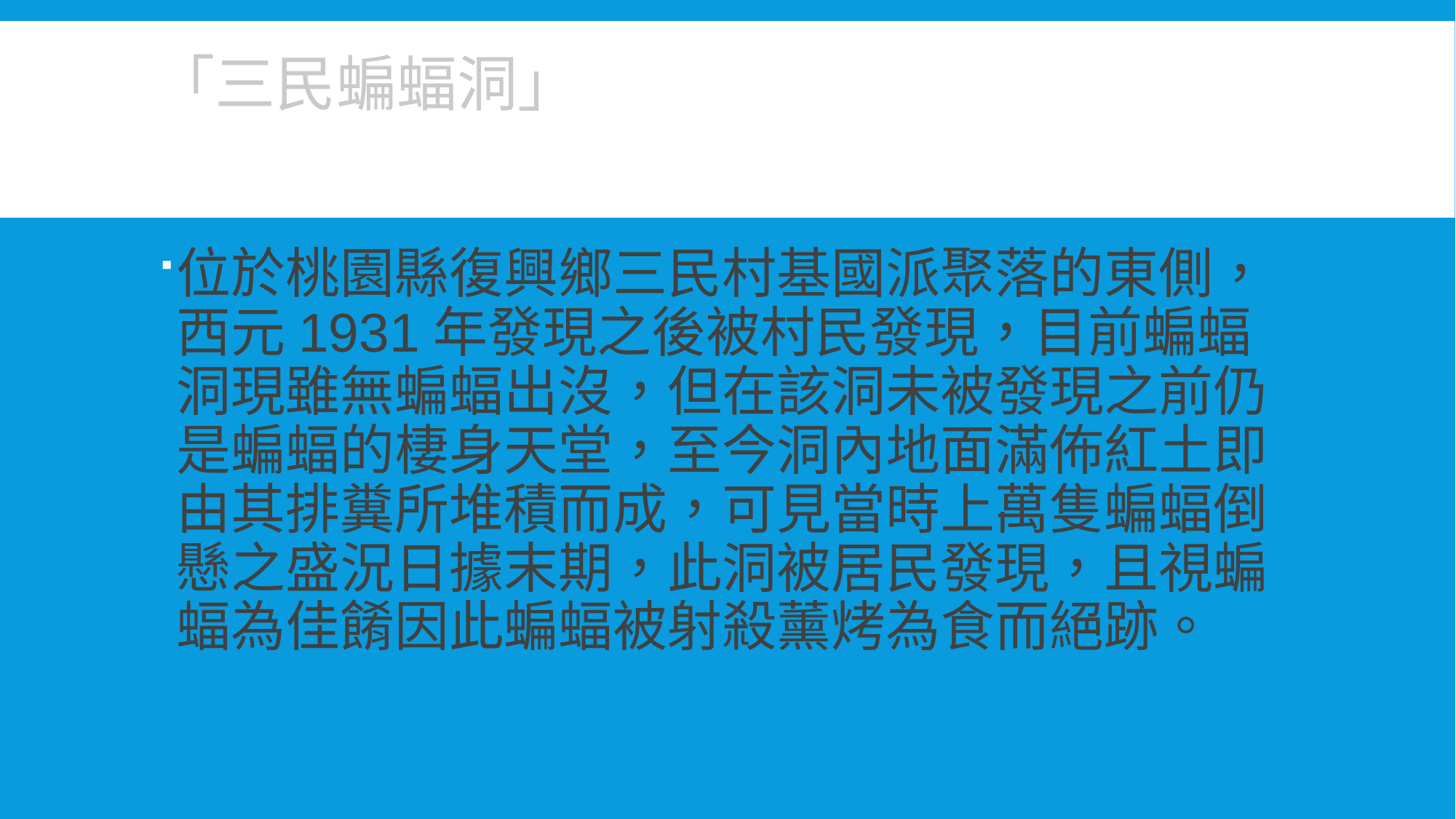

# 「三民蝙蝠洞」
位於桃園縣復興鄉三民村基國派聚落的東側，西元1931年發現之後被村民發現，目前蝙蝠洞現雖無蝙蝠出沒，但在該洞未被發現之前仍是蝙蝠的棲身天堂，至今洞內地面滿佈紅土即由其排糞所堆積而成，可見當時上萬隻蝙蝠倒懸之盛況日據末期，此洞被居民發現，且視蝙蝠為佳餚因此蝙蝠被射殺薰烤為食而絕跡。